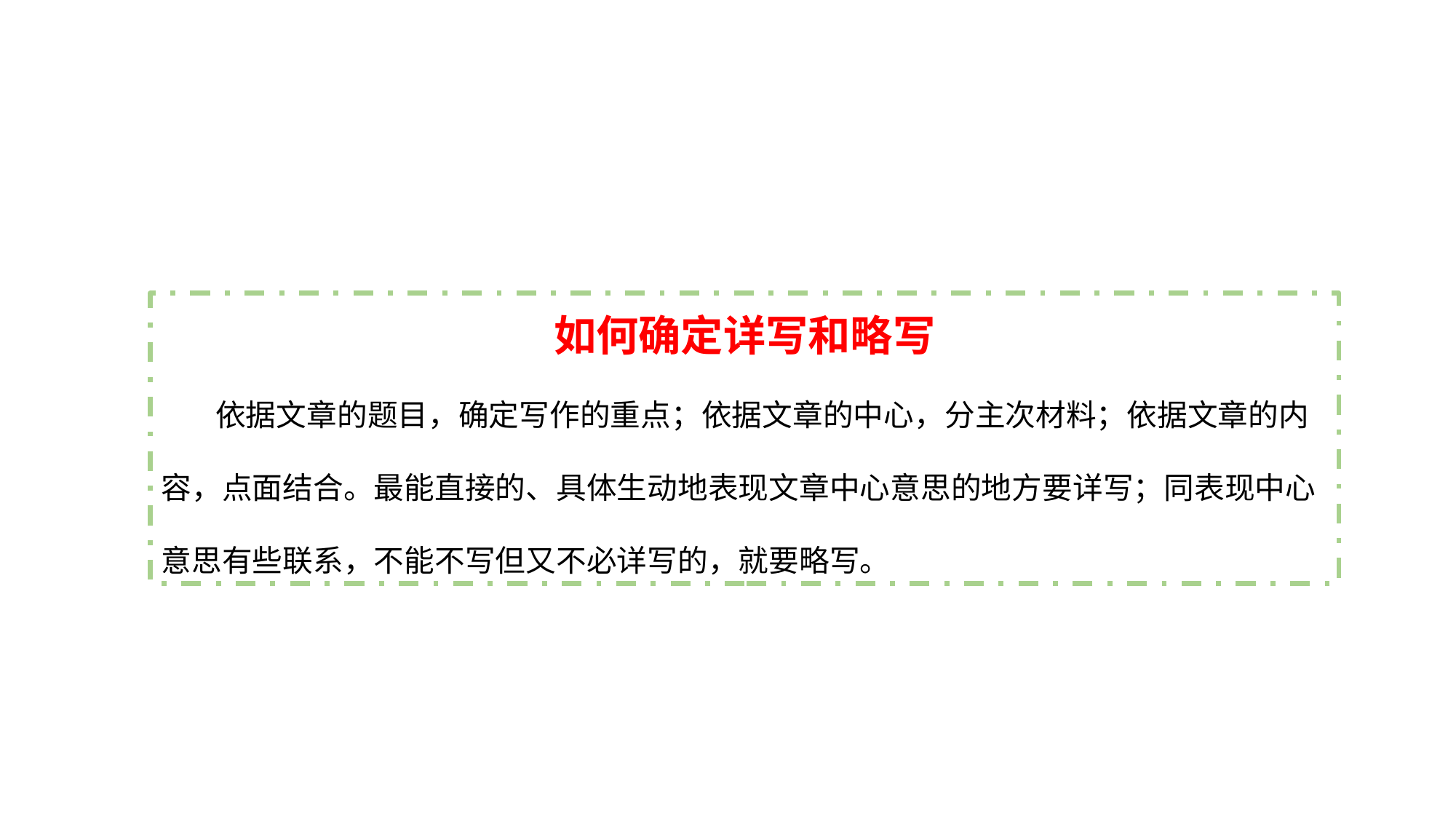

如何确定详写和略写
       依据文章的题目，确定写作的重点；依据文章的中心，分主次材料；依据文章的内容，点面结合。最能直接的、具体生动地表现文章中心意思的地方要详写；同表现中心意思有些联系，不能不写但又不必详写的，就要略写。